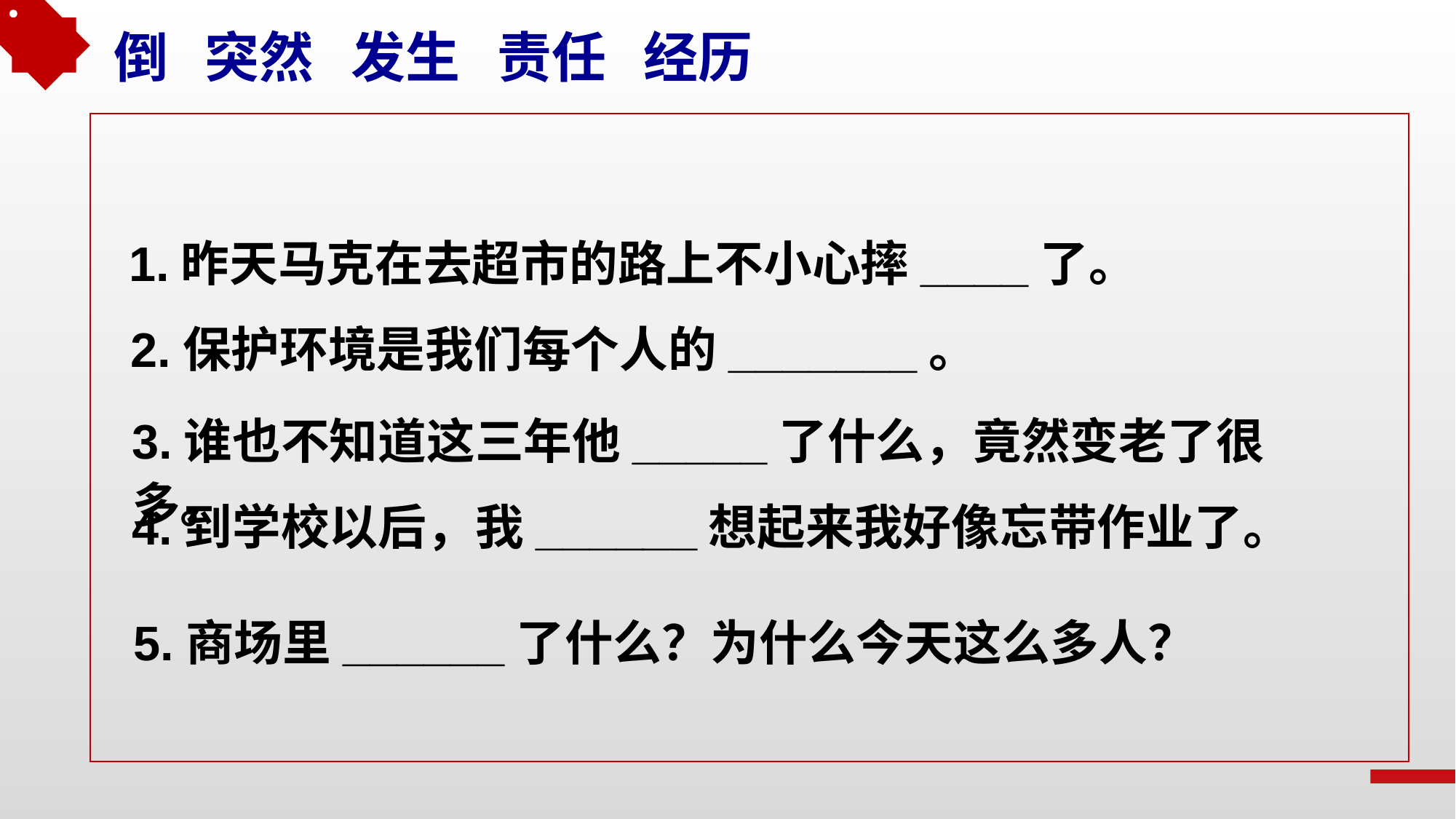

倒   突然   发生   责任   经历

1.昨天马克在去超市的路上不小心摔____了。
2.保护环境是我们每个人的_______。
3.谁也不知道这三年他_____了什么，竟然变老了很多。
4.到学校以后，我______想起来我好像忘带作业了。
5.商场里______了什么？为什么今天这么多人？